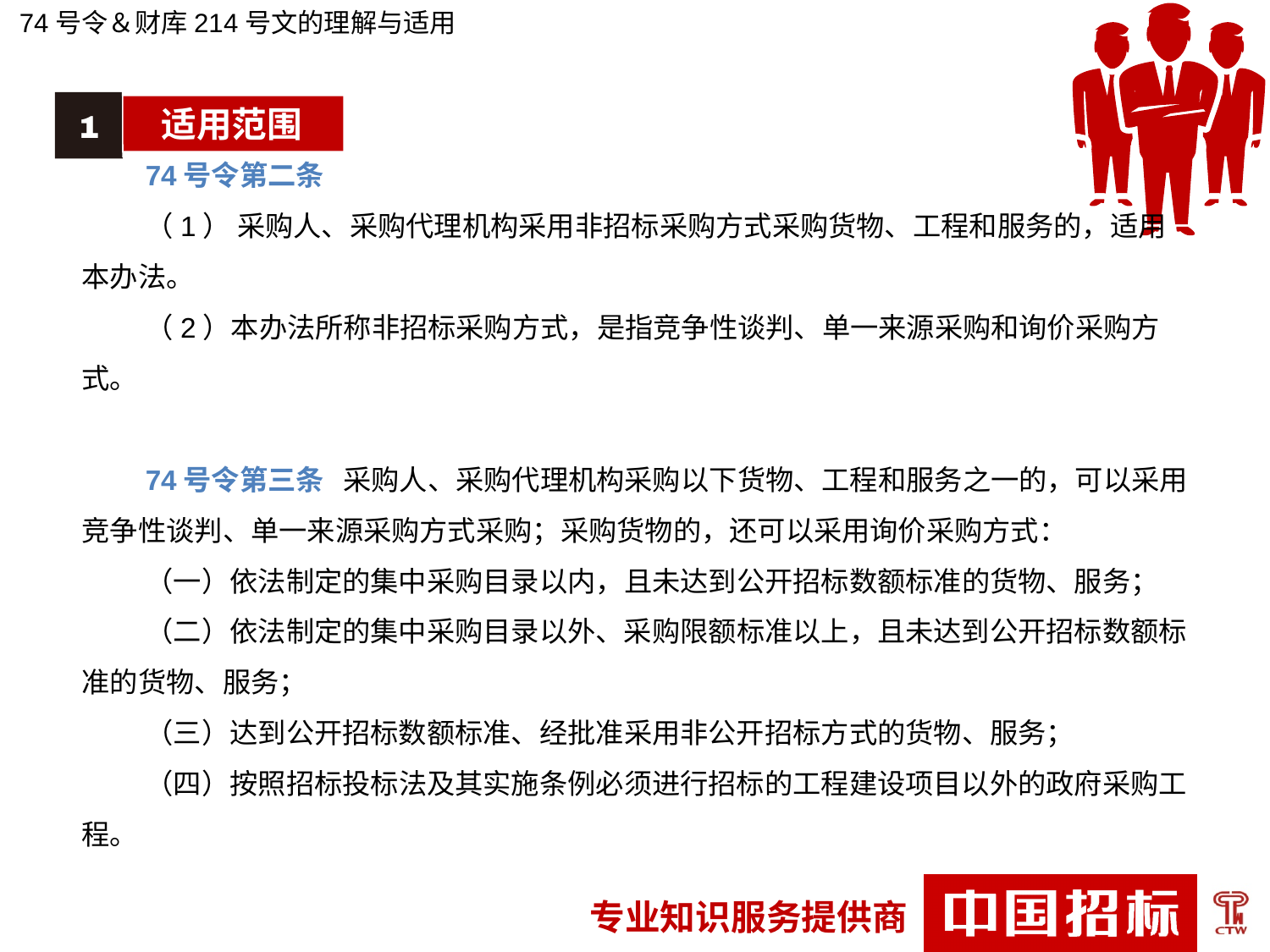

74号令＆财库214号文的理解与适用

1
适用范围
74号令第二条
（1） 采购人、采购代理机构采用非招标采购方式采购货物、工程和服务的，适用本办法。
（2）本办法所称非招标采购方式，是指竞争性谈判、单一来源采购和询价采购方式。

74号令第三条   采购人、采购代理机构采购以下货物、工程和服务之一的，可以采用竞争性谈判、单一来源采购方式采购；采购货物的，还可以采用询价采购方式：
（一）依法制定的集中采购目录以内，且未达到公开招标数额标准的货物、服务；
（二）依法制定的集中采购目录以外、采购限额标准以上，且未达到公开招标数额标准的货物、服务；
（三）达到公开招标数额标准、经批准采用非公开招标方式的货物、服务；
（四）按照招标投标法及其实施条例必须进行招标的工程建设项目以外的政府采购工程。